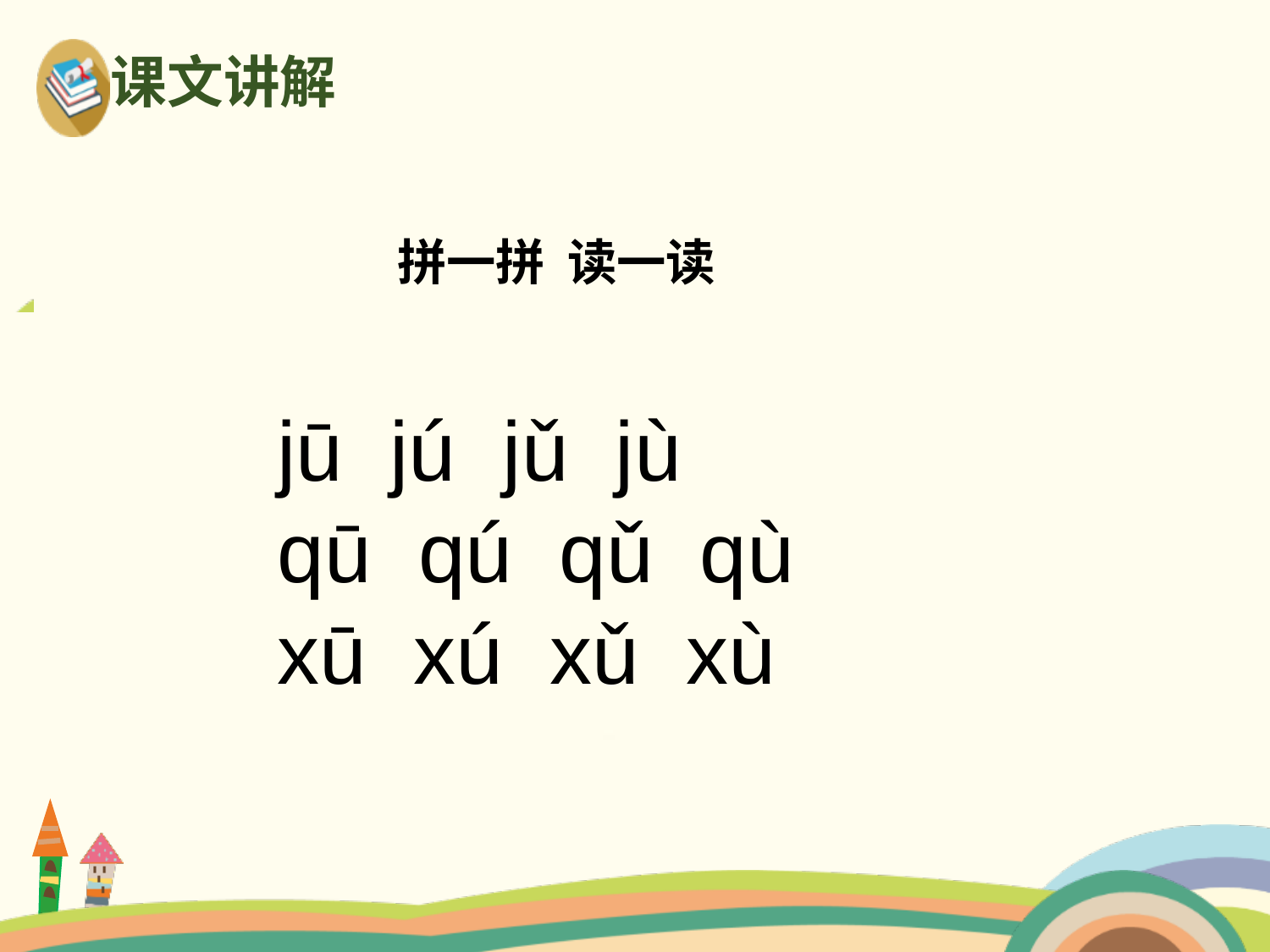

课文讲解
拼一拼  读一读
jū  jú  jǔ  jù
qū  qú  qǔ  qù
xū  xú  xǔ  xù